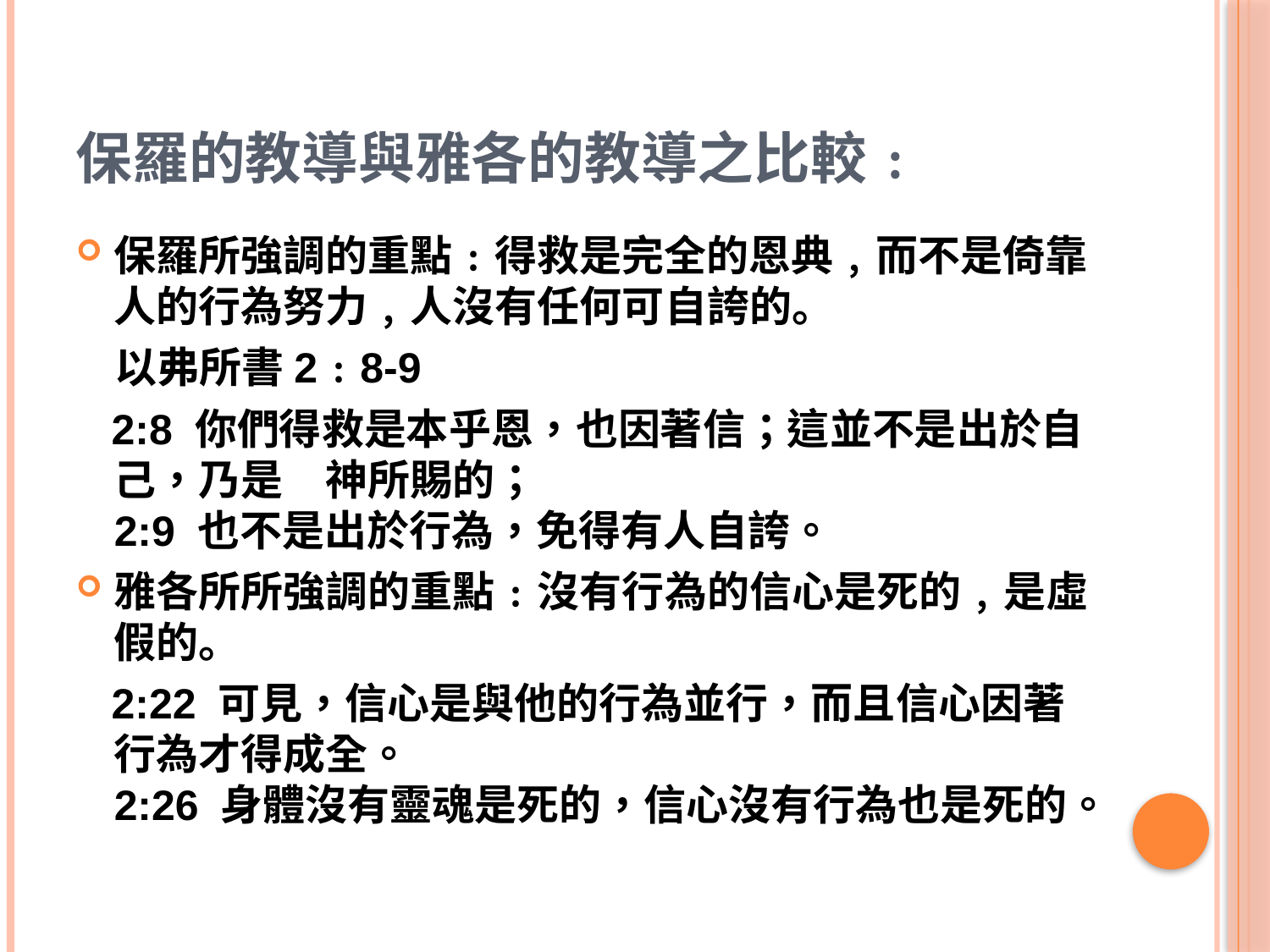

# 保羅的教導與雅各的教導之比較﹕
保羅所強調的重點﹕得救是完全的恩典﹐而不是倚靠人的行為努力﹐人沒有任何可自誇的。
   以弗所書2﹕8-9
   2:8 你們得救是本乎恩，也因著信；這並不是出於自己，乃是　神所賜的；
2:9 也不是出於行為，免得有人自誇。
雅各所所強調的重點﹕沒有行為的信心是死的﹐是虛假的。
   2:22 可見，信心是與他的行為並行，而且信心因著行為才得成全。
2:26 身體沒有靈魂是死的，信心沒有行為也是死的。